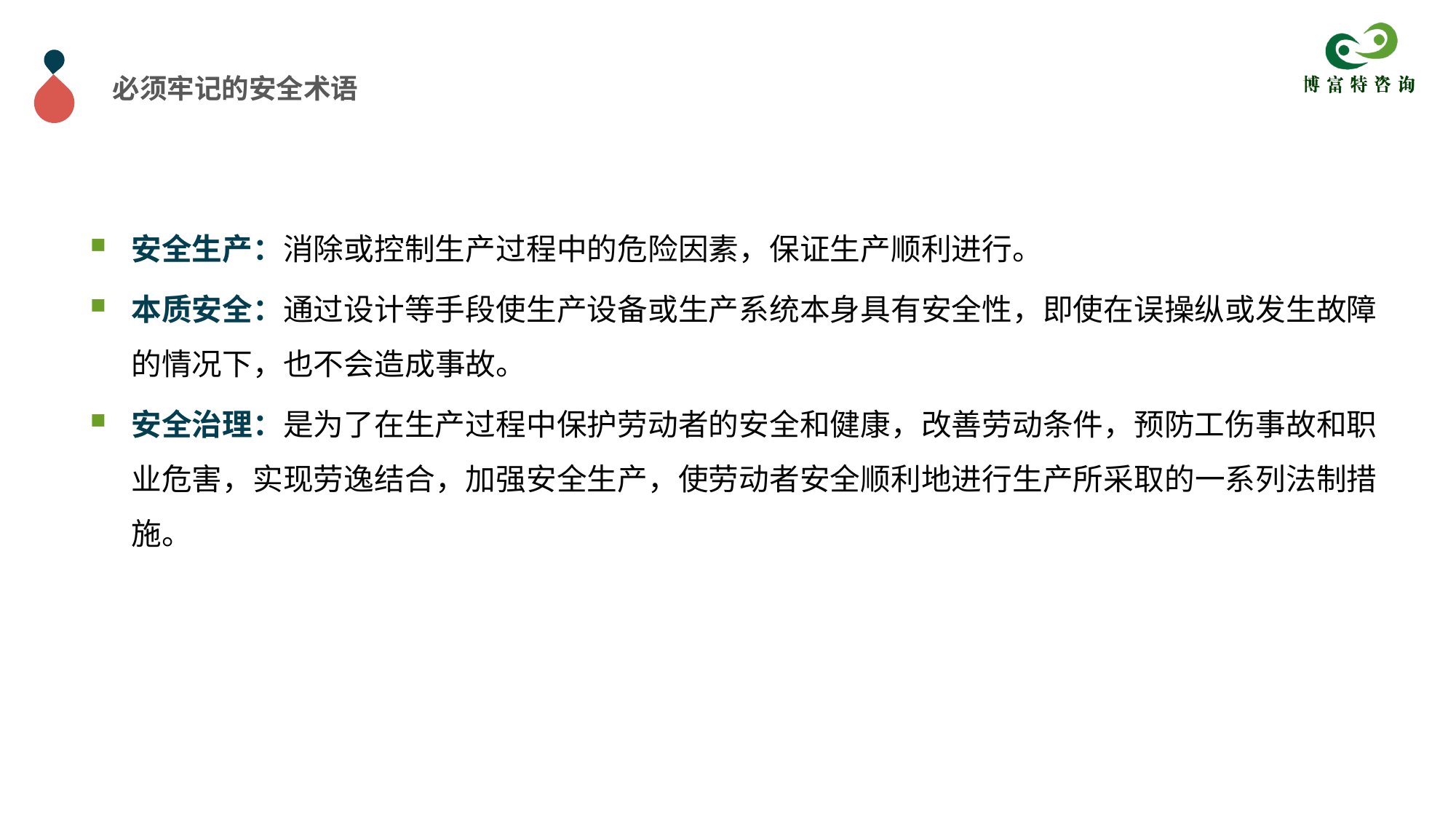

必须牢记的安全术语
安全生产：消除或控制生产过程中的危险因素，保证生产顺利进行。
本质安全：通过设计等手段使生产设备或生产系统本身具有安全性，即使在误操纵或发生故障的情况下，也不会造成事故。
安全治理：是为了在生产过程中保护劳动者的安全和健康，改善劳动条件，预防工伤事故和职业危害，实现劳逸结合，加强安全生产，使劳动者安全顺利地进行生产所采取的一系列法制措施。